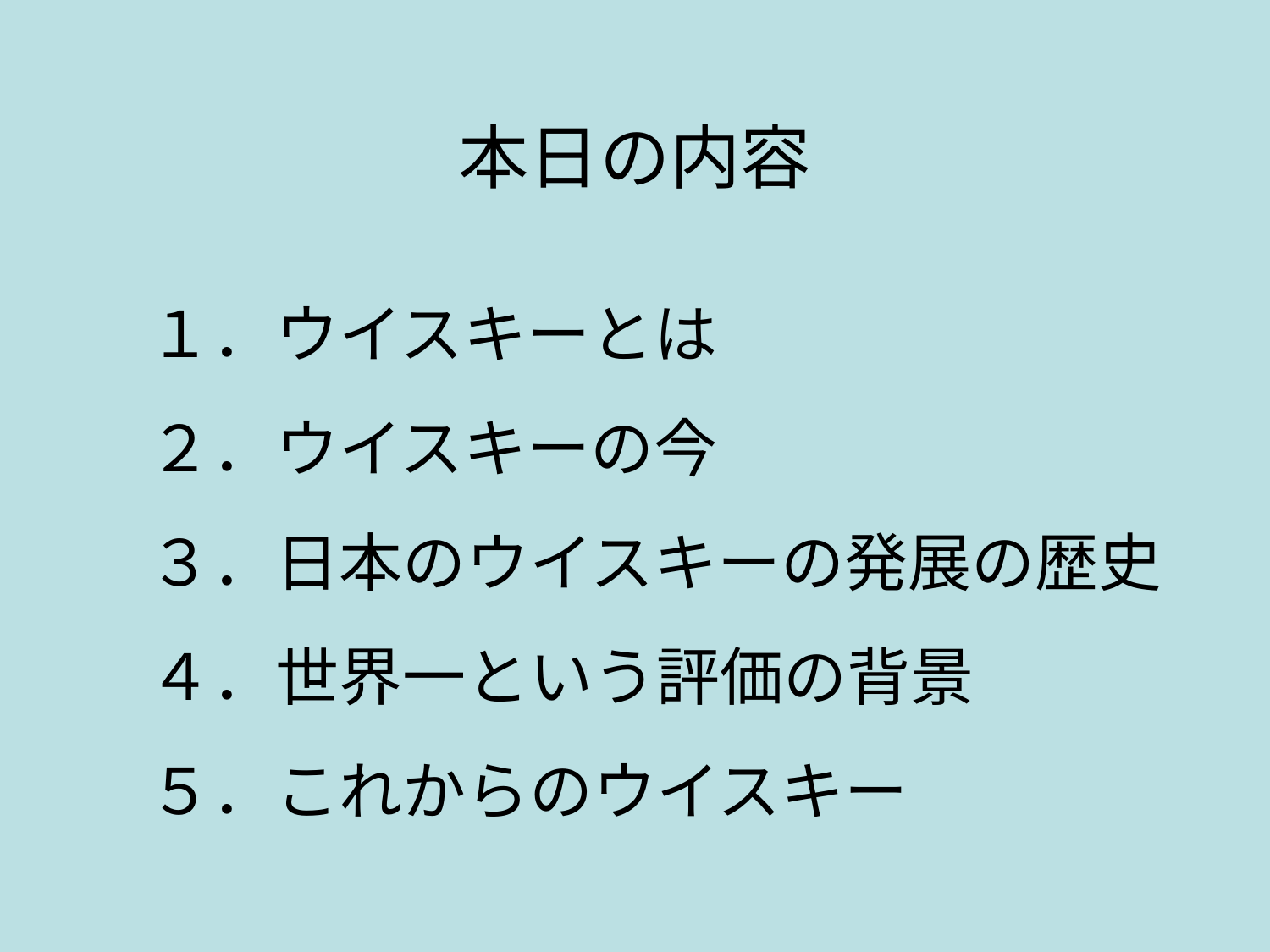

本日の内容
# １．ウイスキーとは ２．ウイスキーの今 ３．日本のウイスキーの発展の歴史 ４．世界一という評価の背景 ５．これからのウイスキー